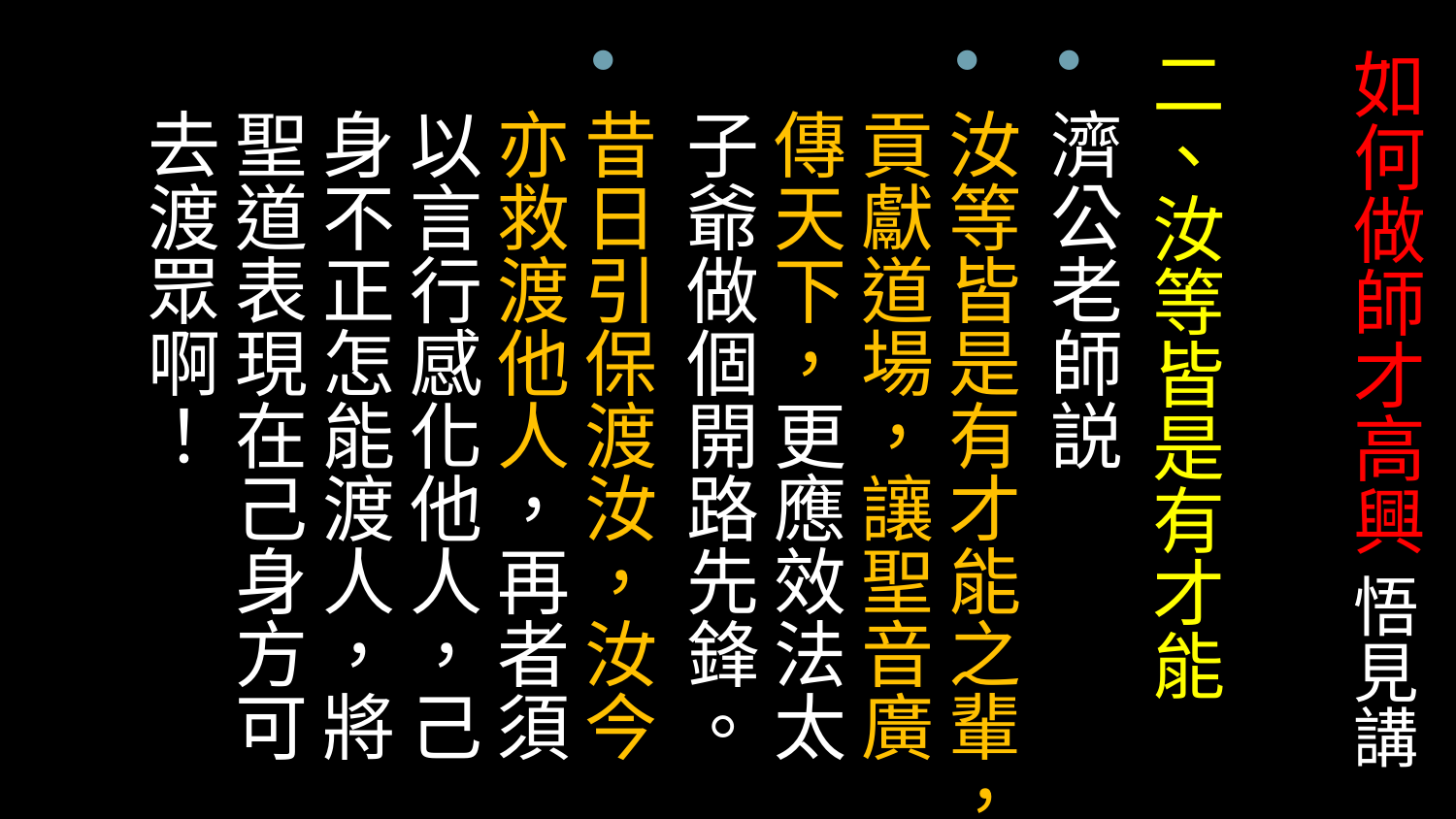

# 如何做師才高興 悟見講
二、汝等皆是有才能
濟公老師説
汝等皆是有才能之輩，貢獻道場，讓聖音廣傳天下，更應效法太子爺做個開路先鋒。
昔日引保渡汝，汝今亦救渡他人，再者須以言行感化他人，己身不正怎能渡人，將聖道表現在己身方可去渡眾啊！